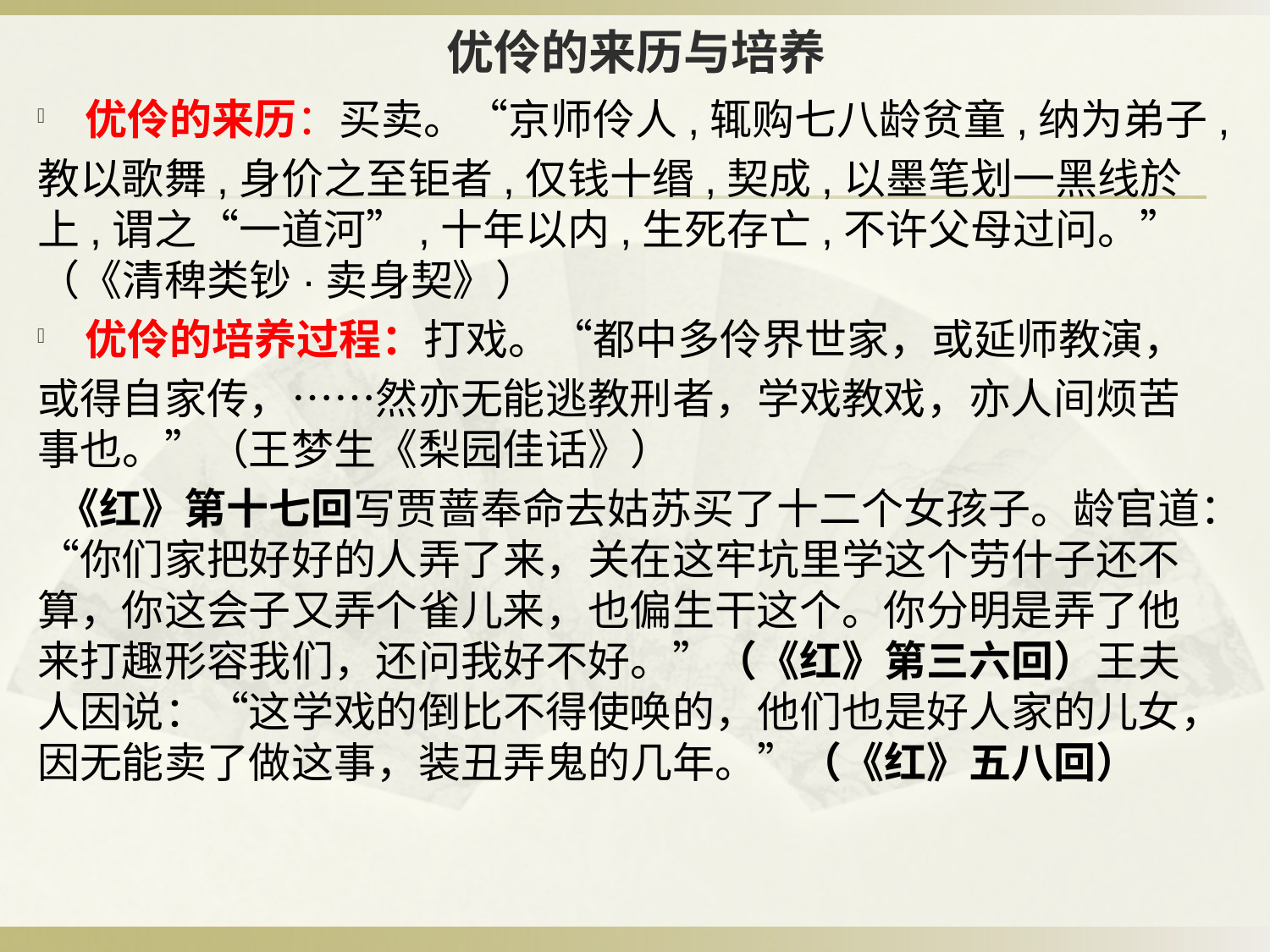

# 优伶的来历与培养
优伶的来历：买卖。“京师伶人,辄购七八龄贫童,纳为弟子,
教以歌舞,身价之至钜者,仅钱十缗,契成,以墨笔划一黑线於上,谓之“一道河”,十年以内,生死存亡,不许父母过问。”（《清稗类钞·卖身契》）
优伶的培养过程：打戏。“都中多伶界世家，或延师教演，
或得自家传，……然亦无能逃教刑者，学戏教戏，亦人间烦苦事也。”（王梦生《梨园佳话》）
 《红》第十七回写贾蔷奉命去姑苏买了十二个女孩子。龄官道：“你们家把好好的人弄了来，关在这牢坑里学这个劳什子还不算，你这会子又弄个雀儿来，也偏生干这个。你分明是弄了他来打趣形容我们，还问我好不好。”（《红》第三六回）王夫人因说：“这学戏的倒比不得使唤的，他们也是好人家的儿女，因无能卖了做这事，装丑弄鬼的几年。”（《红》五八回）